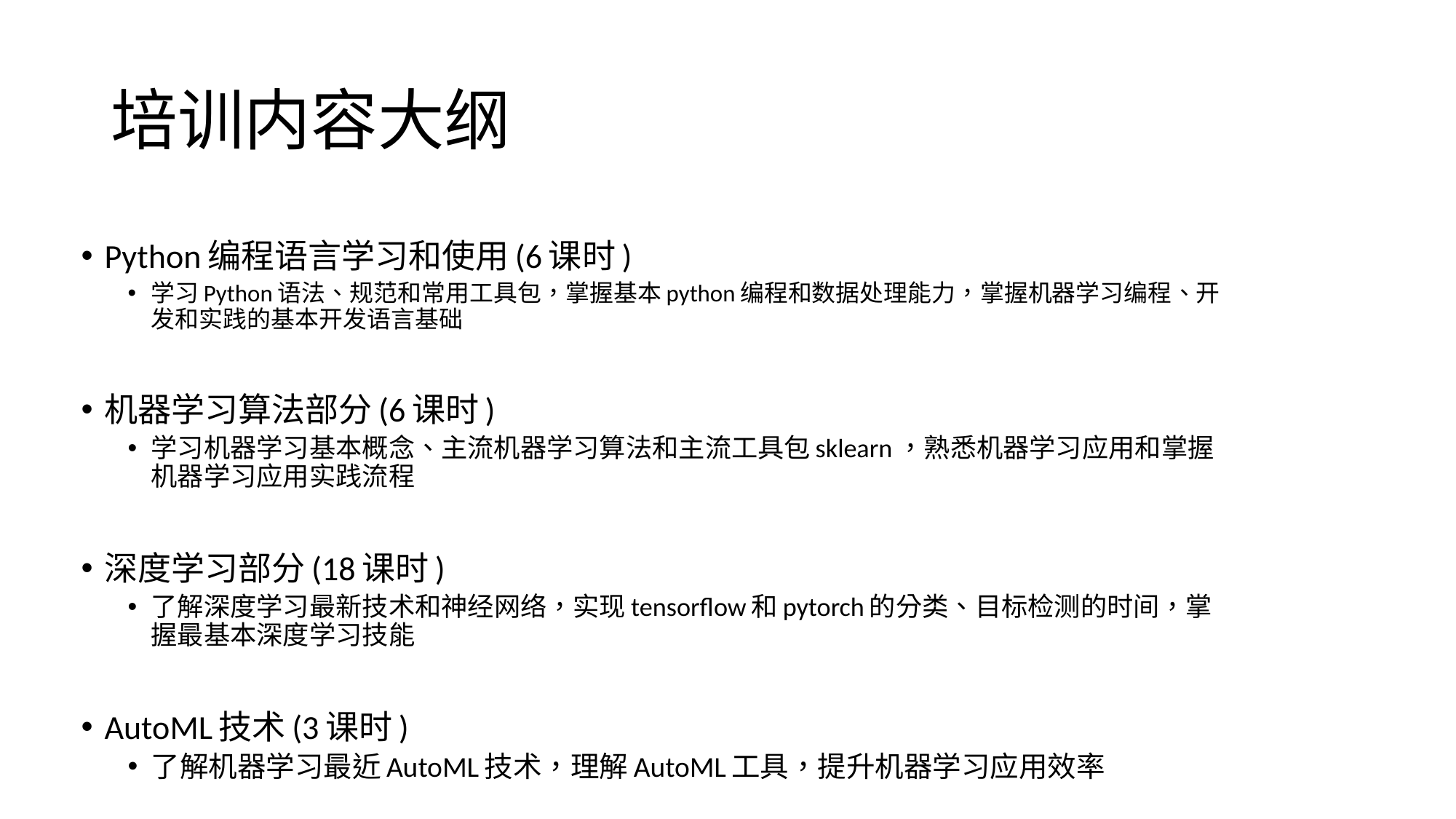

# 培训内容大纲
Python编程语言学习和使用(6课时)
学习Python语法、规范和常用工具包，掌握基本python编程和数据处理能力，掌握机器学习编程、开发和实践的基本开发语言基础

机器学习算法部分(6课时)
学习机器学习基本概念、主流机器学习算法和主流工具包sklearn，熟悉机器学习应用和掌握机器学习应用实践流程

深度学习部分(18课时)
了解深度学习最新技术和神经网络，实现tensorflow和pytorch的分类、目标检测的时间，掌握最基本深度学习技能

AutoML技术(3课时)
了解机器学习最近AutoML技术，理解AutoML工具，提升机器学习应用效率